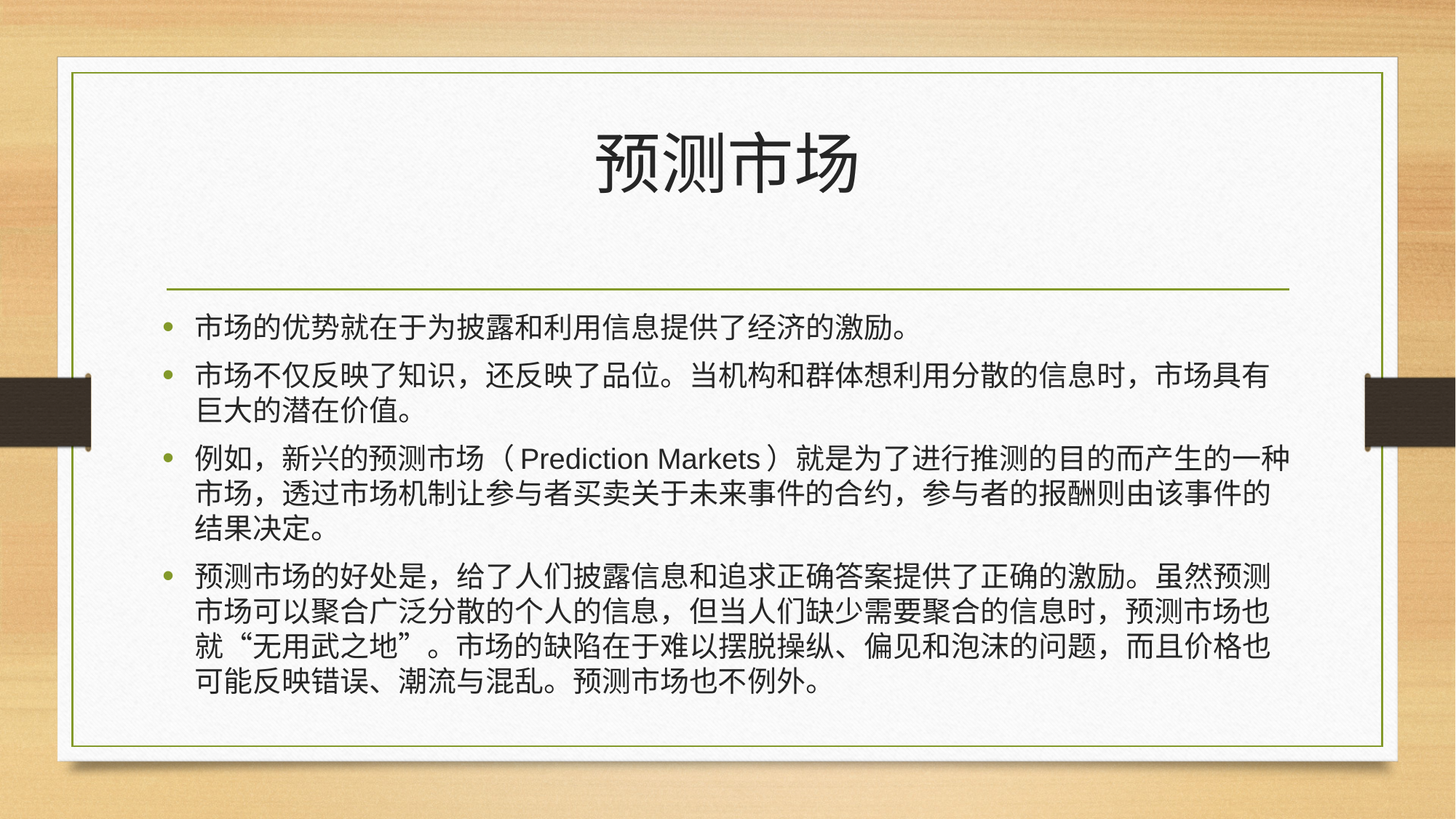

# 预测市场
市场的优势就在于为披露和利用信息提供了经济的激励。
市场不仅反映了知识，还反映了品位。当机构和群体想利用分散的信息时，市场具有巨大的潜在价值。
例如，新兴的预测市场（Prediction Markets）就是为了进行推测的目的而产生的一种市场，透过市场机制让参与者买卖关于未来事件的合约，参与者的报酬则由该事件的结果决定。
预测市场的好处是，给了人们披露信息和追求正确答案提供了正确的激励。虽然预测市场可以聚合广泛分散的个人的信息，但当人们缺少需要聚合的信息时，预测市场也就“无用武之地”。市场的缺陷在于难以摆脱操纵、偏见和泡沫的问题，而且价格也可能反映错误、潮流与混乱。预测市场也不例外。